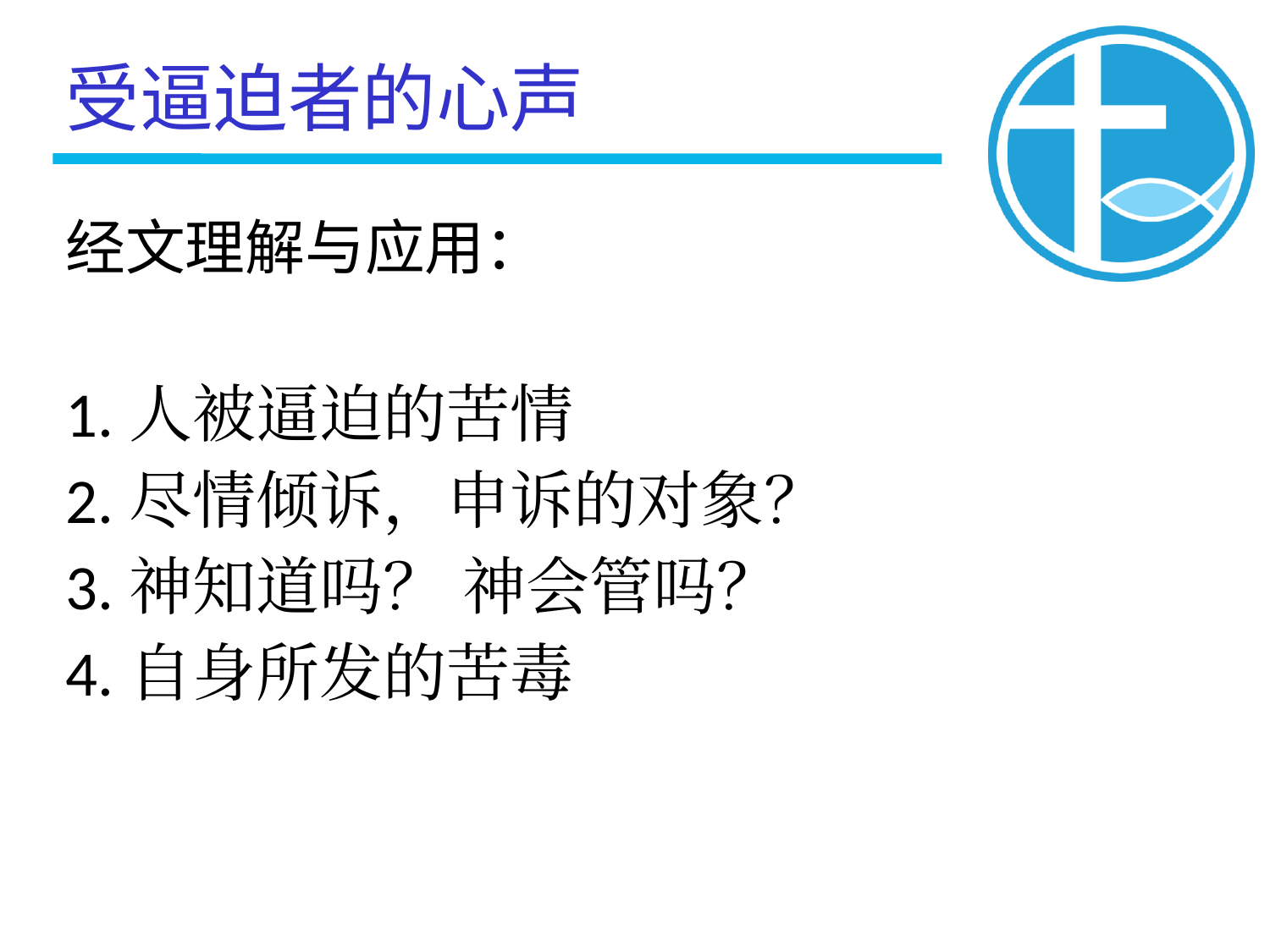

受逼迫者的心声
经文理解与应用：

1.人被逼迫的苦情
2.尽情倾诉，申诉的对象？
3.神知道吗？ 神会管吗？
4.自身所发的苦毒